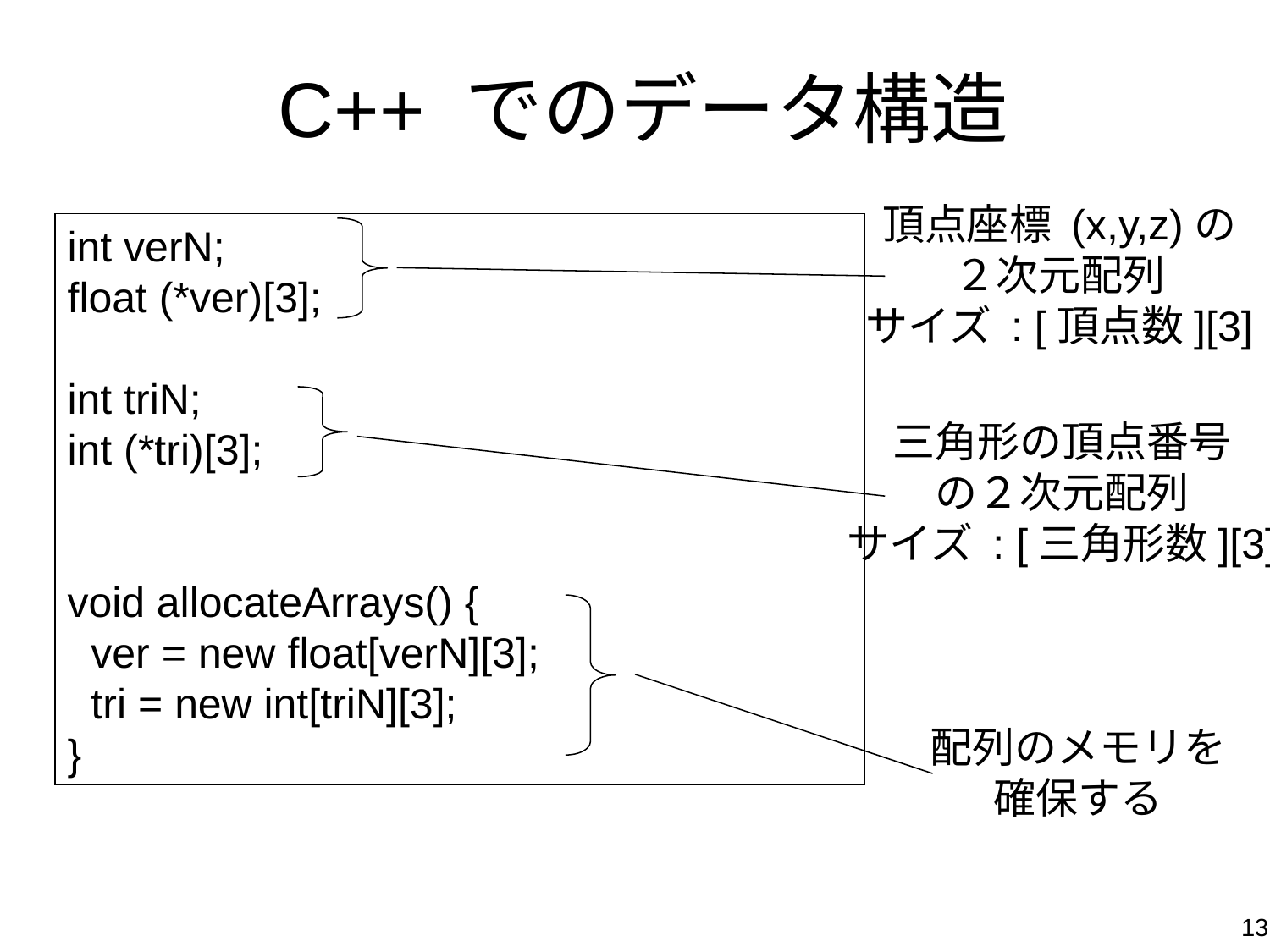

# C++ でのデータ構造
頂点座標 (x,y,z)の
２次元配列
サイズ : [頂点数][3]
int verN;
float (*ver)[3];

int triN;
int (*tri)[3];

void allocateArrays() {
  ver = new float[verN][3];
  tri = new int[triN][3];
}

三角形の頂点番号
の２次元配列
サイズ : [三角形数][3]

配列のメモリを
確保する
13